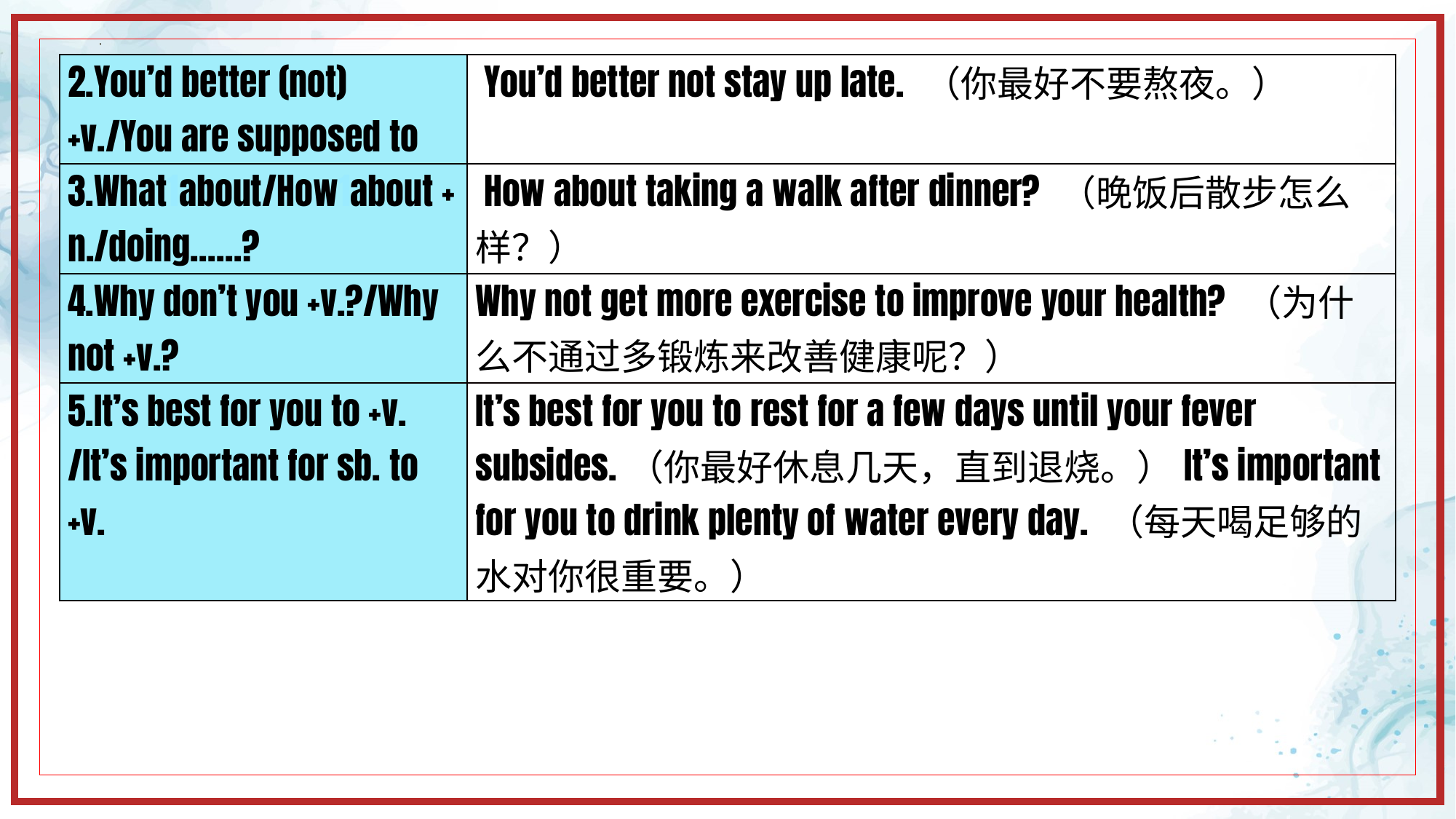

| 2.You’d better (not) +v./You are supposed to | You’d better not stay up late. （你最好不要熬夜。） |
| --- | --- |
| 3.What1about/How1about + n./doing……? | How about taking a walk after dinner? （晚饭后散步怎么样？） |
| 4.Why don’t you +v.?/Why not +v.? | Why not get more exercise to improve your health? （为什么不通过多锻炼来改善健康呢？） |
| 5.It’s best for you to +v. /It’s important for sb. to +v. | It’s best for you to rest for a few days until your fever subsides.（你最好休息几天，直到退烧。）It’s important for you to drink plenty of water every day. （每天喝足够的水对你很重要。） |